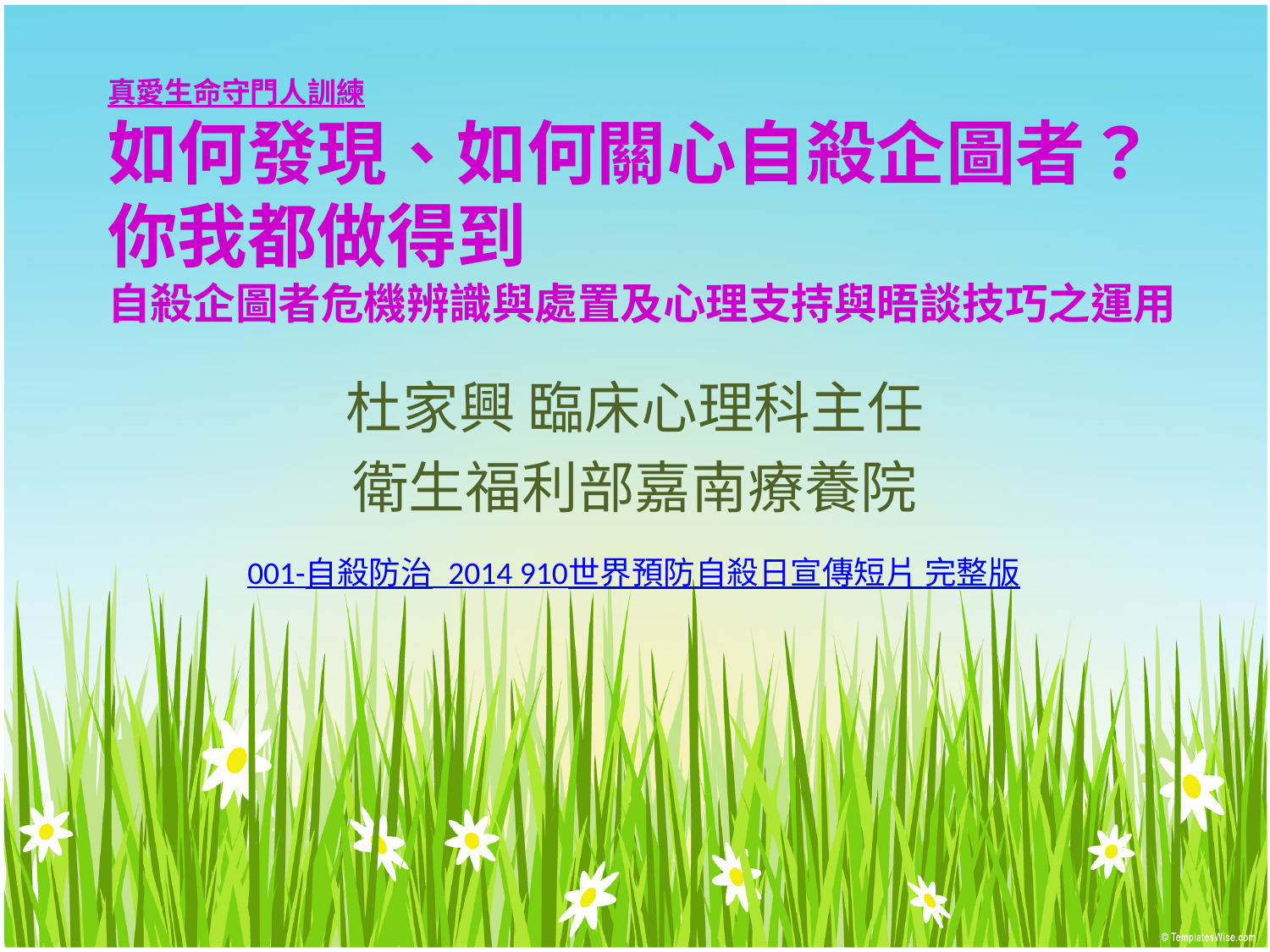

# 真愛生命守門人訓練 如何發現、如何關心自殺企圖者？你我都做得到 自殺企圖者危機辨識與處置及心理支持與晤談技巧之運用
杜家興 臨床心理科主任
衛生福利部嘉南療養院
001-自殺防治_2014 910世界預防自殺日宣傳短片 完整版